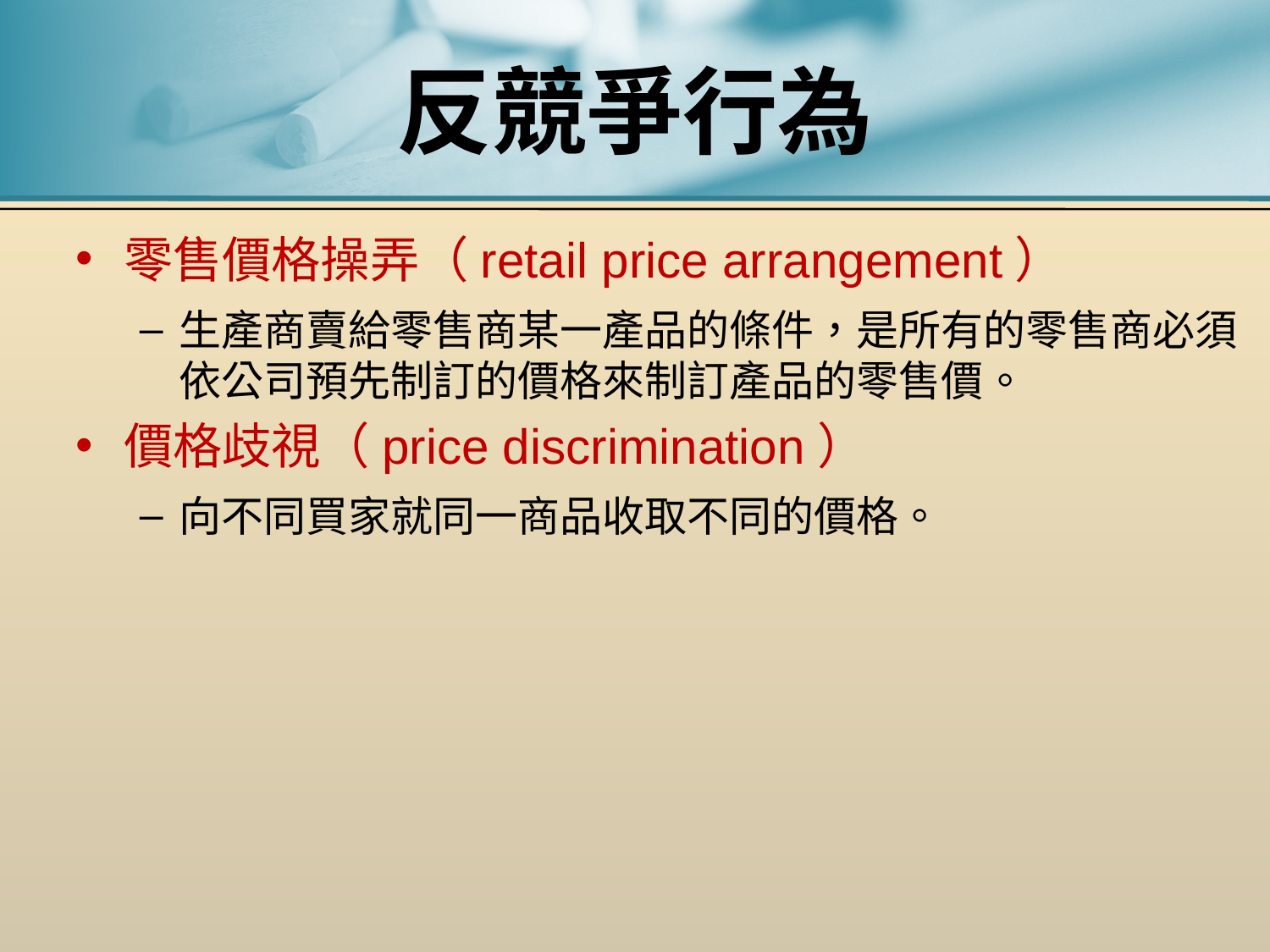

# 反競爭行為
零售價格操弄（retail price arrangement）
生產商賣給零售商某一產品的條件，是所有的零售商必須依公司預先制訂的價格來制訂產品的零售價。
價格歧視（price discrimination）
向不同買家就同一商品收取不同的價格。